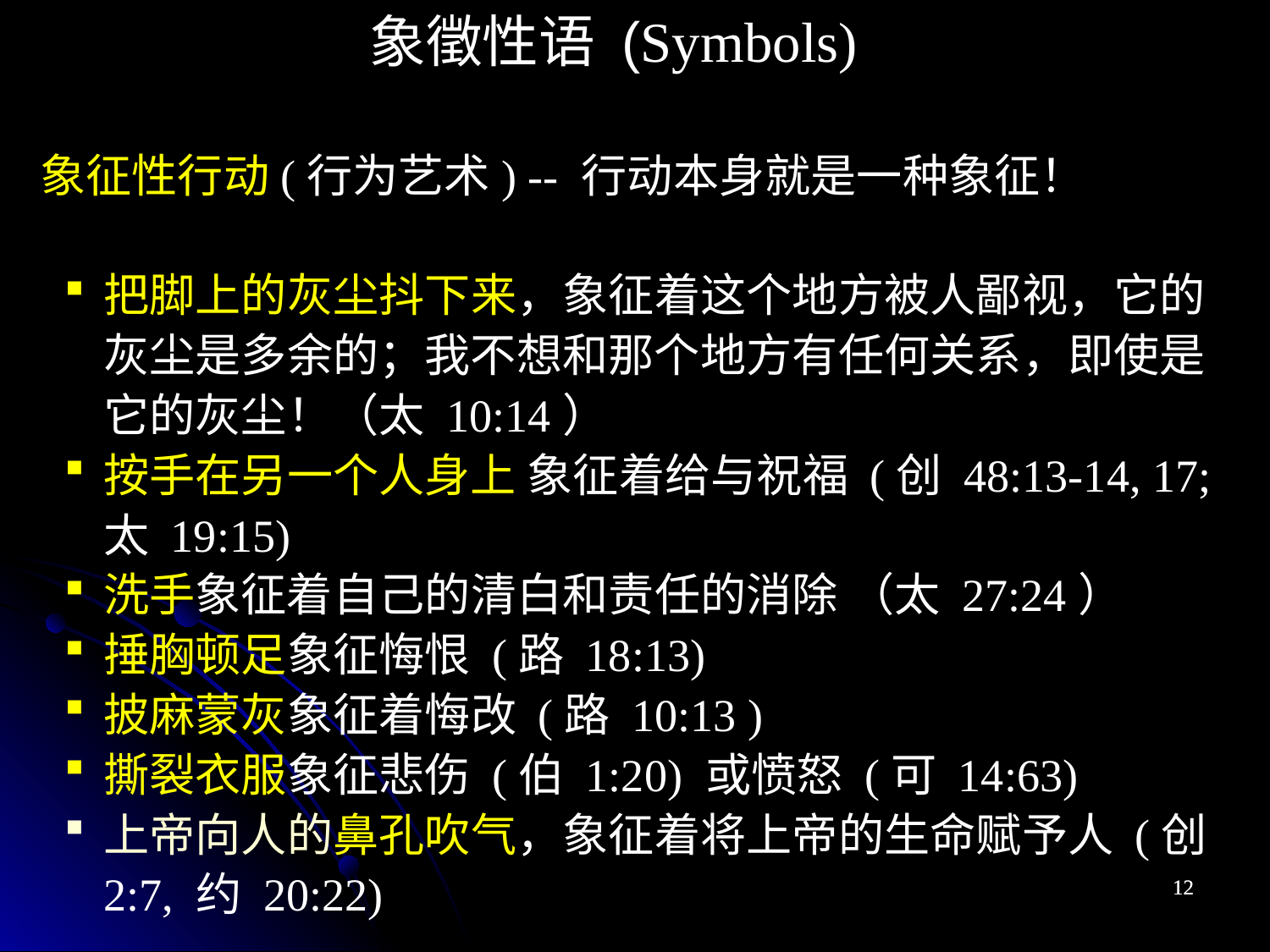

象徵性语 (Symbols)
象征性行动(行为艺术) -- 行动本身就是一种象征！

把脚上的灰尘抖下来，象征着这个地方被人鄙视，它的灰尘是多余的；我不想和那个地方有任何关系，即使是它的灰尘！（太 10:14）
按手在另一个人身上 象征着给与祝福 (创 48:13-14, 17; 太 19:15)
洗手象征着自己的清白和责任的消除 （太 27:24）
捶胸顿足象征悔恨 (路 18:13)
披麻蒙灰象征着悔改 (路 10:13 )
撕裂衣服象征悲伤 (伯 1:20) 或愤怒 (可 14:63)
上帝向人的鼻孔吹气，象征着将上帝的生命赋予人 (创 2:7, 约 20:22)
12
12